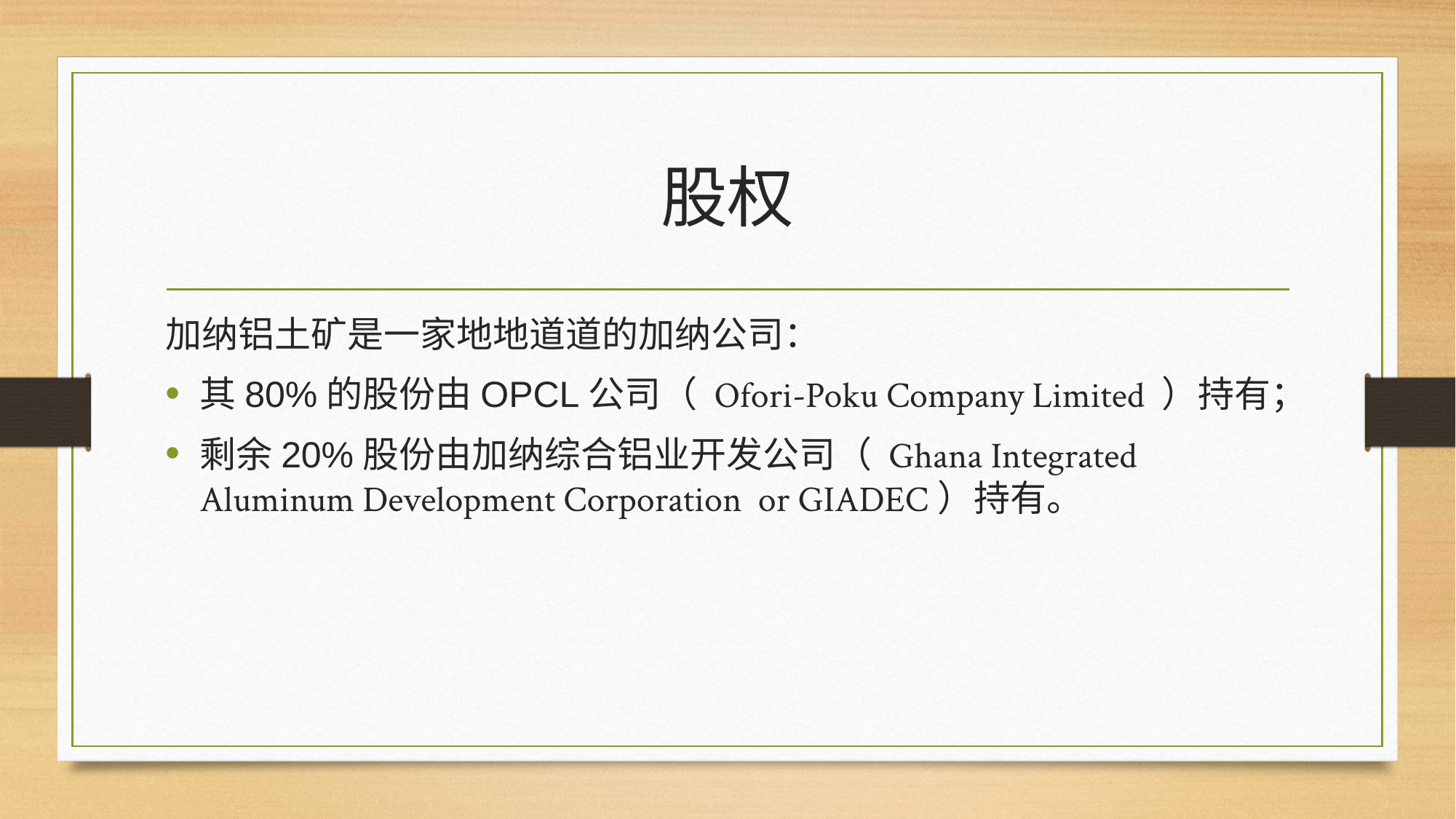

# 股权
加纳铝土矿是一家地地道道的加纳公司：
其80%的股份由OPCL公司（ Ofori-Poku Company Limited ）持有；
剩余20%股份由加纳综合铝业开发公司（ Ghana Integrated Aluminum Development Corporation  or GIADEC）持有。